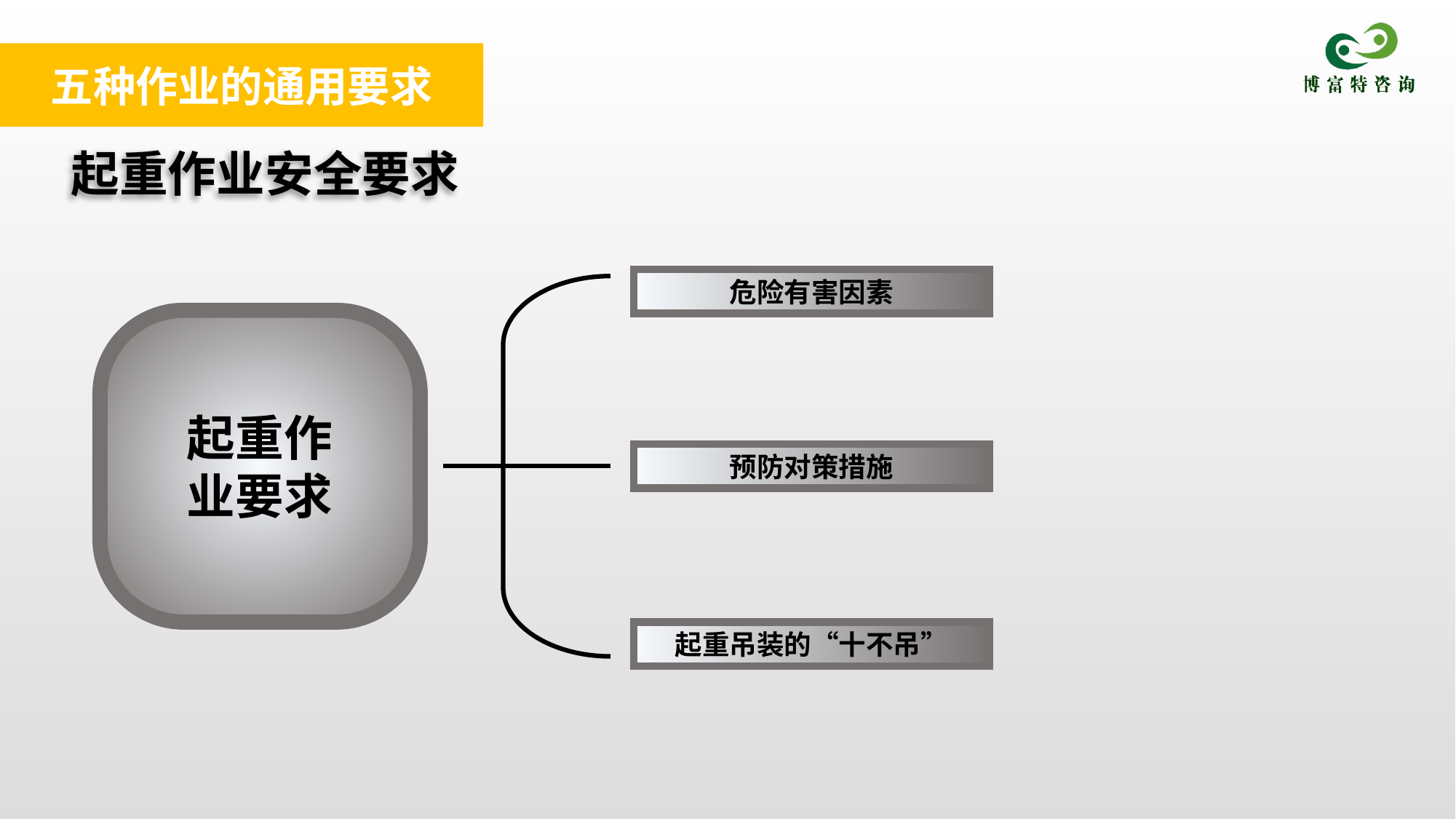

五种作业的通用要求
起重作业安全要求
危险有害因素

起重作业要求
预防对策措施
起重吊装的“十不吊”